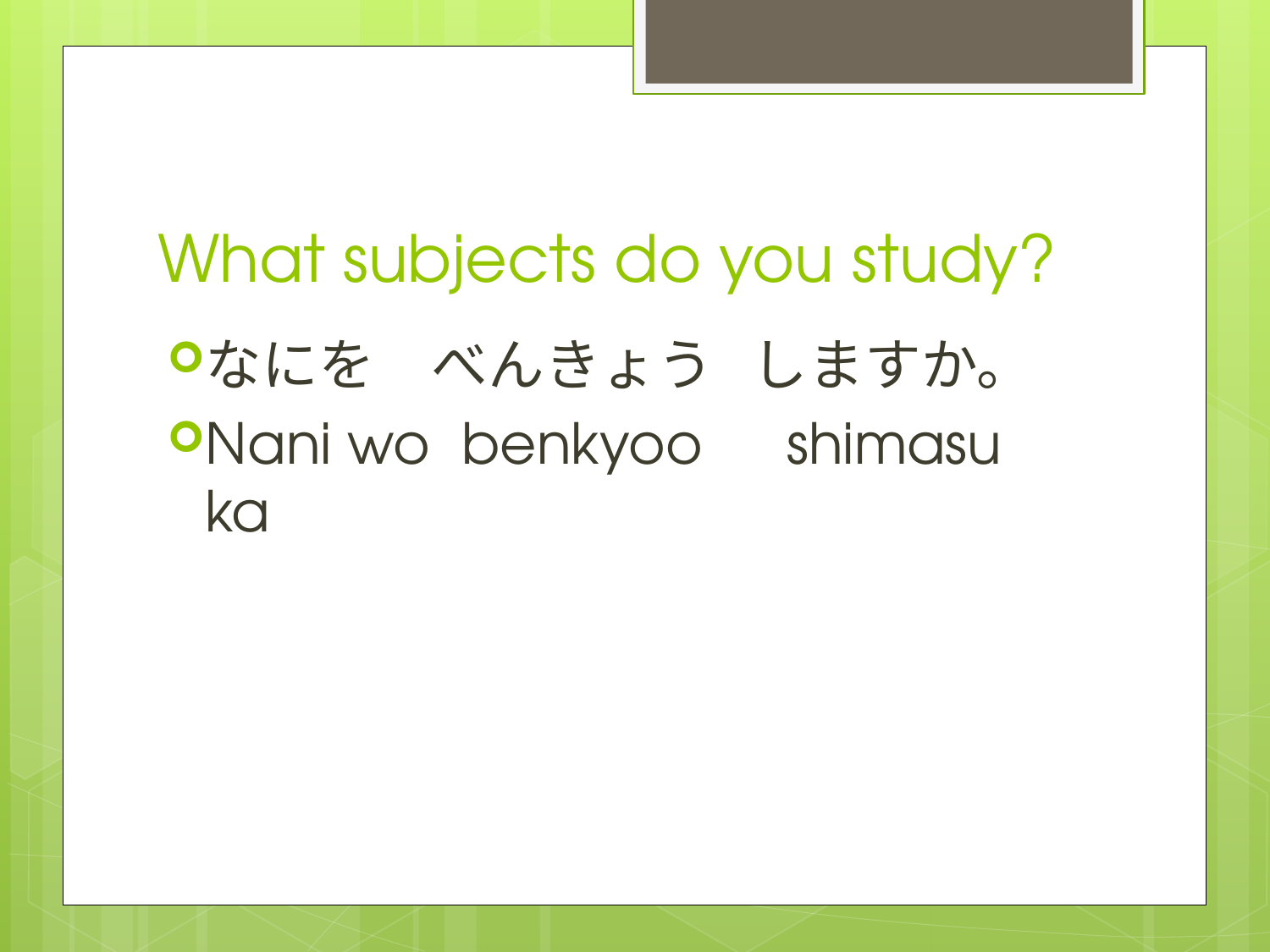

# What subjects do you study?
なにを　べんきょう   しますか。
Nani wo  benkyoo　shimasu ka